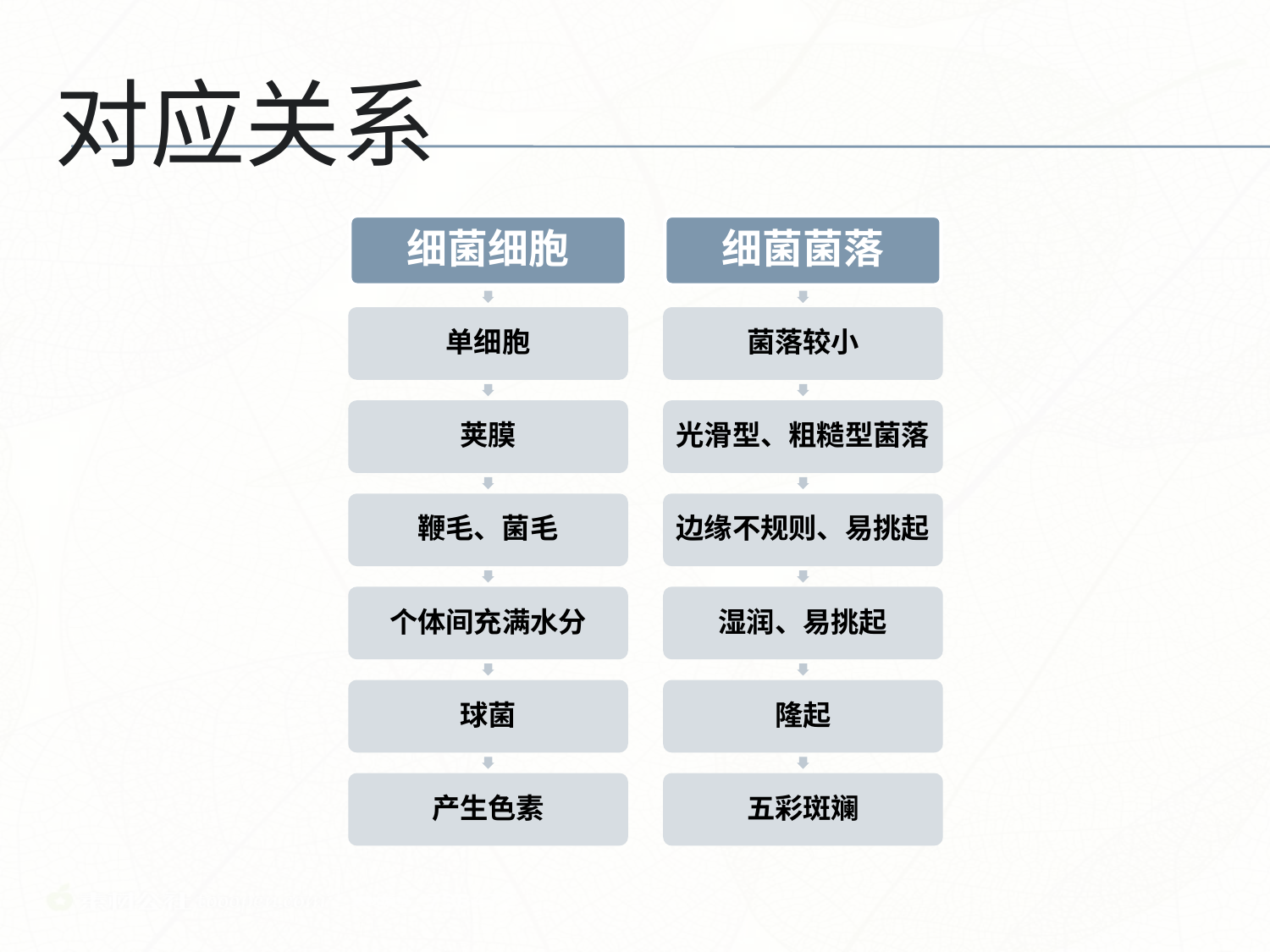

# 对应关系
细菌细胞
细菌菌落

单细胞
菌落较小
荚膜
光滑型、粗糙型菌落
鞭毛、菌毛
边缘不规则、易挑起
个体间充满水分
湿润、易挑起
球菌
隆起
产生色素
五彩斑斓